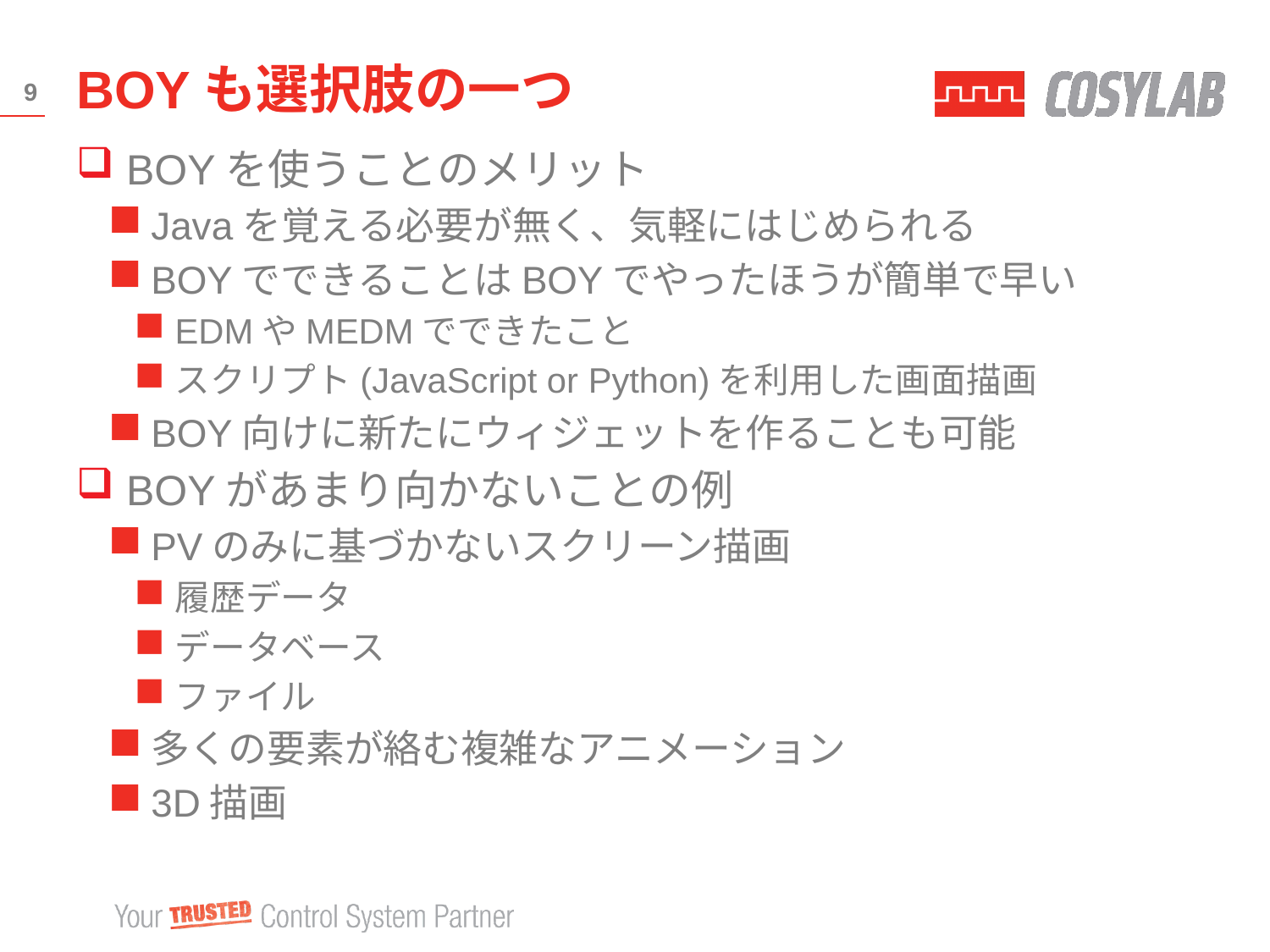

# BOYも選択肢の一つ
9
BOYを使うことのメリット
Javaを覚える必要が無く、気軽にはじめられる
BOYでできることはBOYでやったほうが簡単で早い
EDMやMEDMでできたこと
スクリプト(JavaScript or Python)を利用した画面描画
BOY向けに新たにウィジェットを作ることも可能
BOYがあまり向かないことの例
PVのみに基づかないスクリーン描画
履歴データ
データベース
ファイル
多くの要素が絡む複雑なアニメーション
3D描画